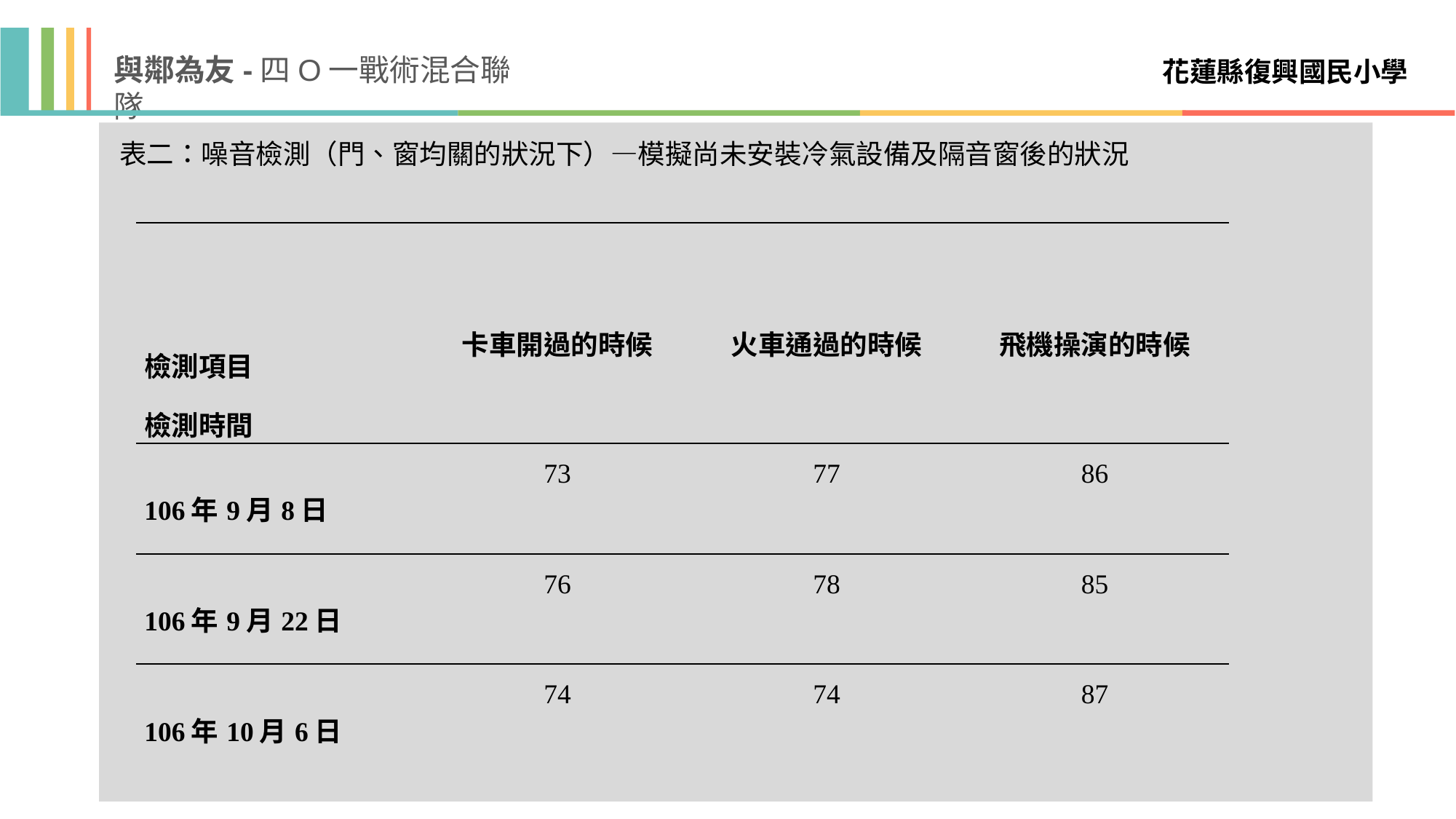

與鄰為友-四O一戰術混合聯隊
花蓮縣復興國民小學

表二：噪音檢測（門、窗均關的狀況下）—模擬尚未安裝冷氣設備及隔音窗後的狀況
| 檢測項目 檢測時間 | 卡車開過的時候 | 火車通過的時候 | 飛機操演的時候 |
| --- | --- | --- | --- |
| 106年9月8日 | 73 | 77 | 86 |
| 106年9月22日 | 76 | 78 | 85 |
| 106年10月6日 | 74 | 74 | 87 |